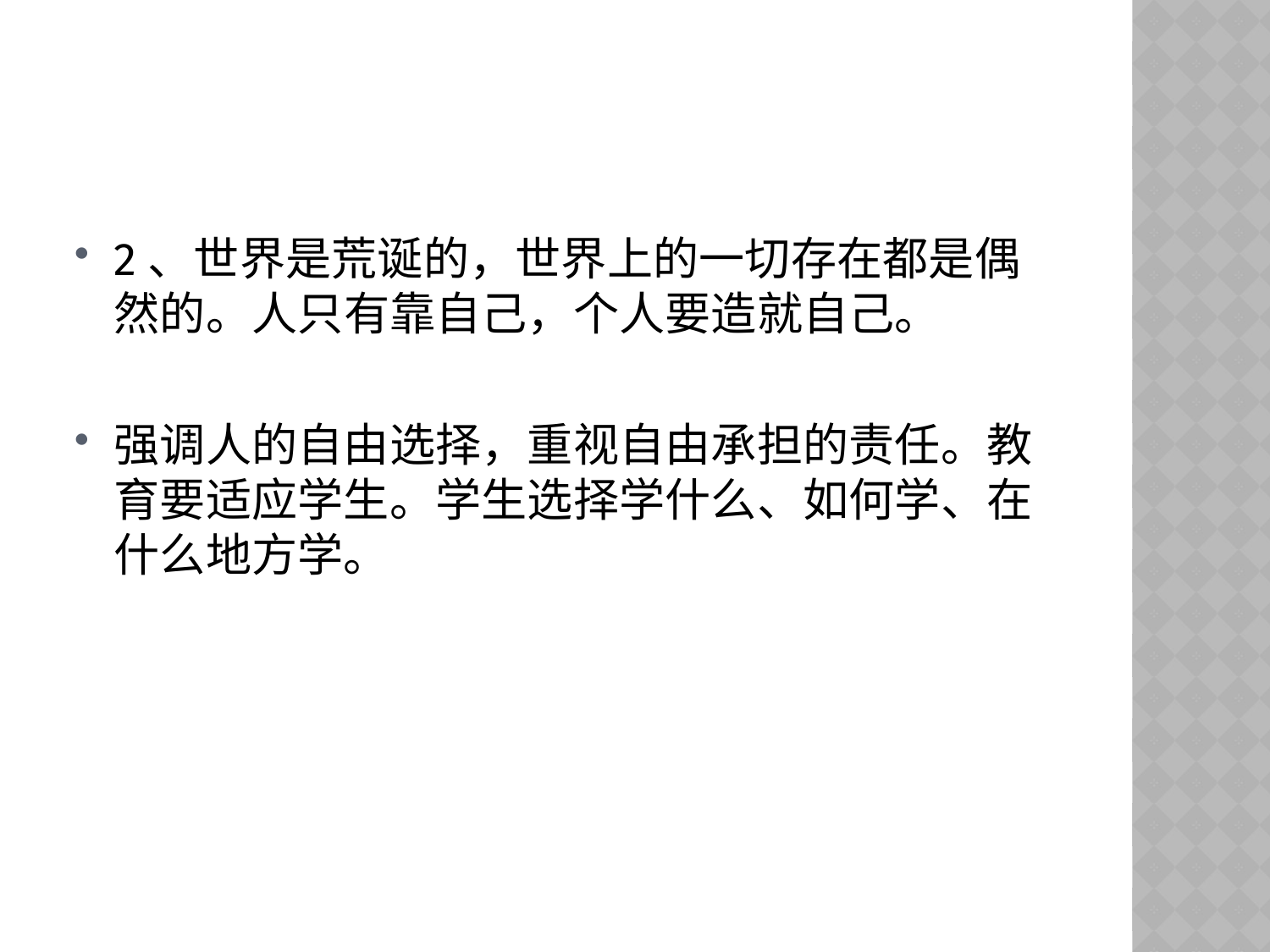

#
2、世界是荒诞的，世界上的一切存在都是偶然的。人只有靠自己，个人要造就自己。

强调人的自由选择，重视自由承担的责任。教育要适应学生。学生选择学什么、如何学、在什么地方学。